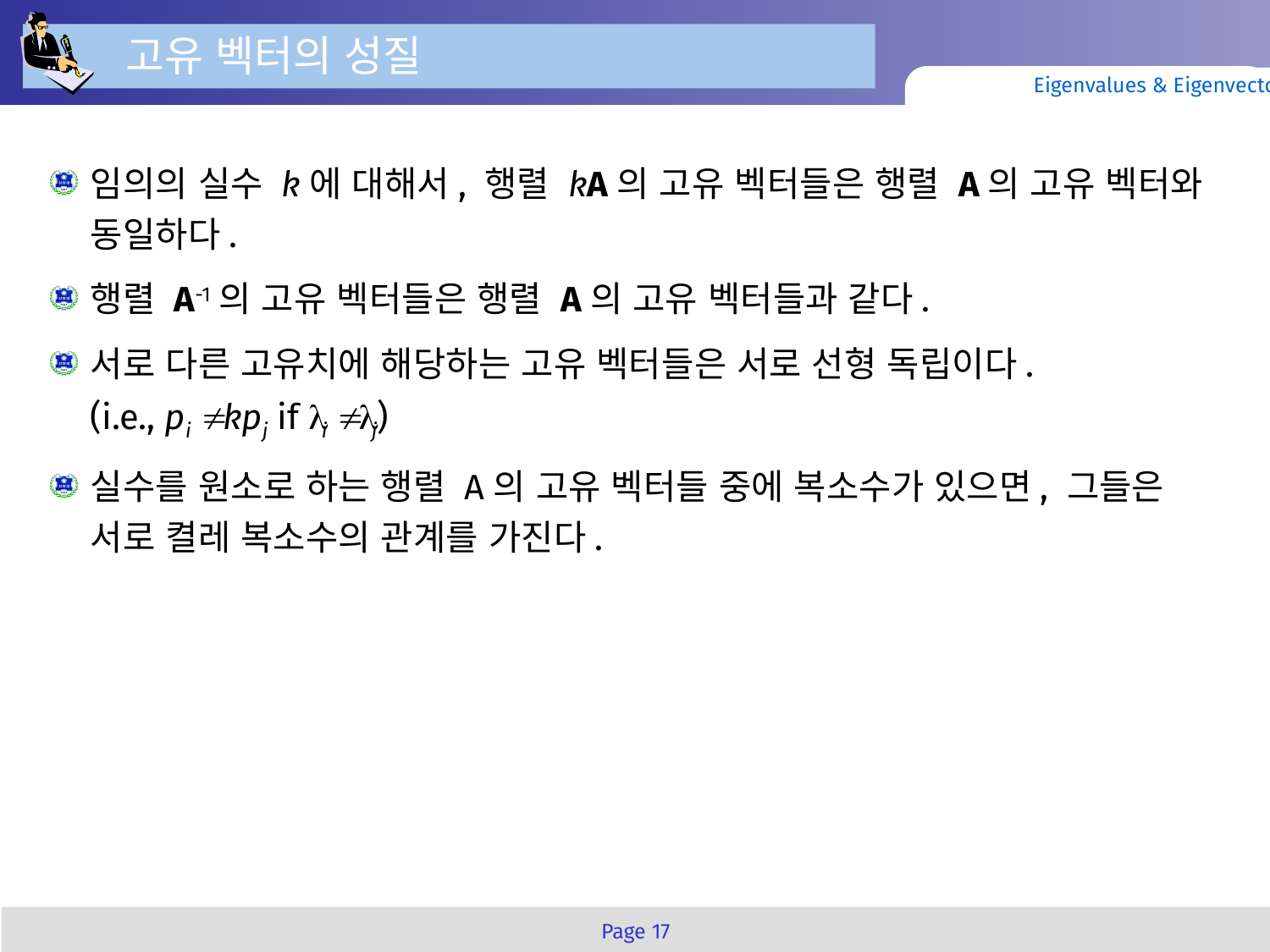

고유 벡터의 성질
Eigenvalues & Eigenvectors
임의의 실수 k에 대해서, 행렬 kA의 고유 벡터들은 행렬 A의 고유 벡터와 동일하다.
행렬 A-1의 고유 벡터들은 행렬 A의 고유 벡터들과 같다.
서로 다른 고유치에 해당하는 고유 벡터들은 서로 선형 독립이다.
(i.e., pi ≠ kpj if λi ≠ λj)
실수를 원소로 하는 행렬 A의 고유 벡터들 중에 복소수가 있으면, 그들은 서로 켤레 복소수의 관계를 가진다.
Page 17